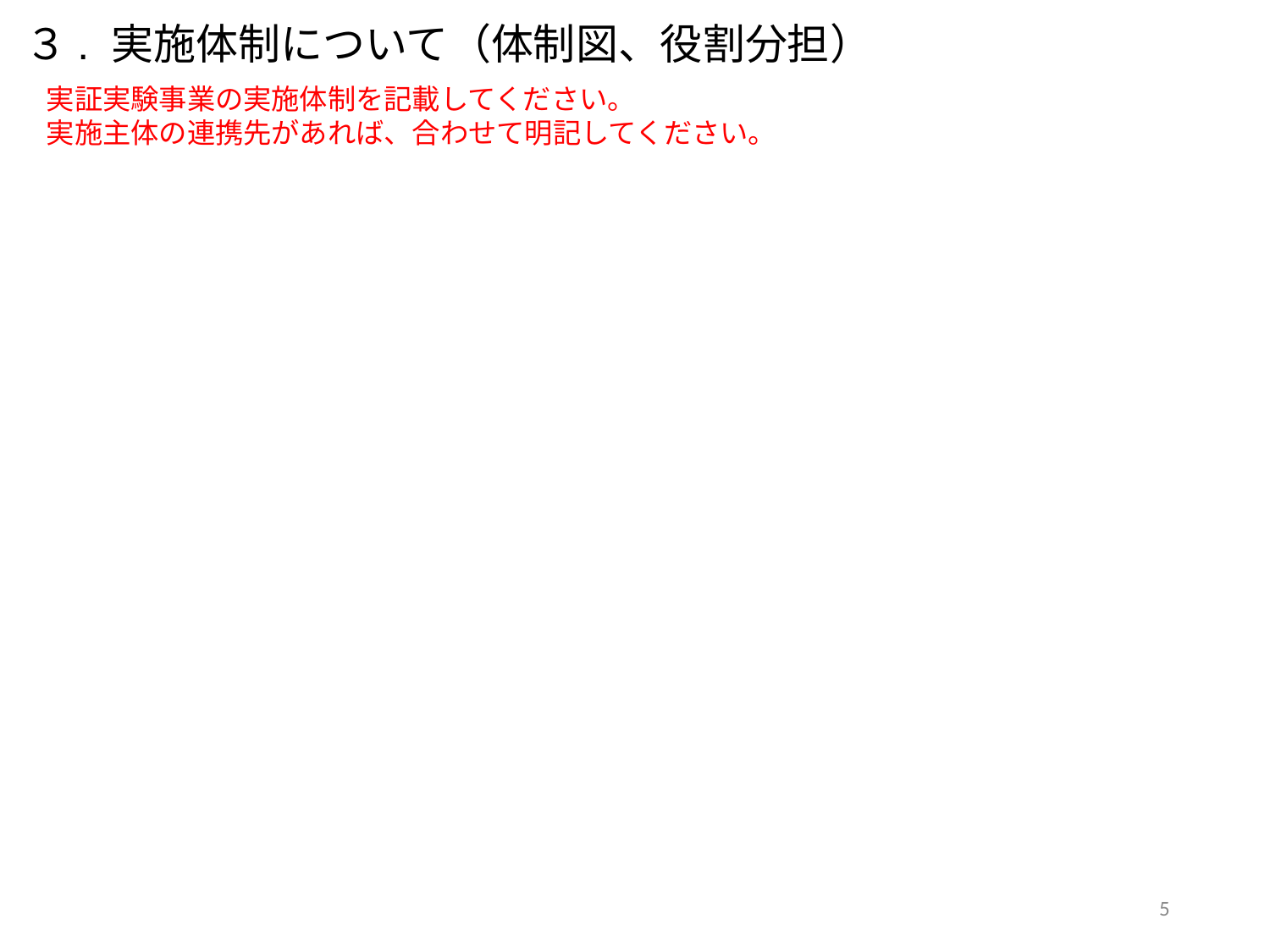

３. 実施体制について（体制図、役割分担）
実証実験事業の実施体制を記載してください。
実施主体の連携先があれば、合わせて明記してください。
5